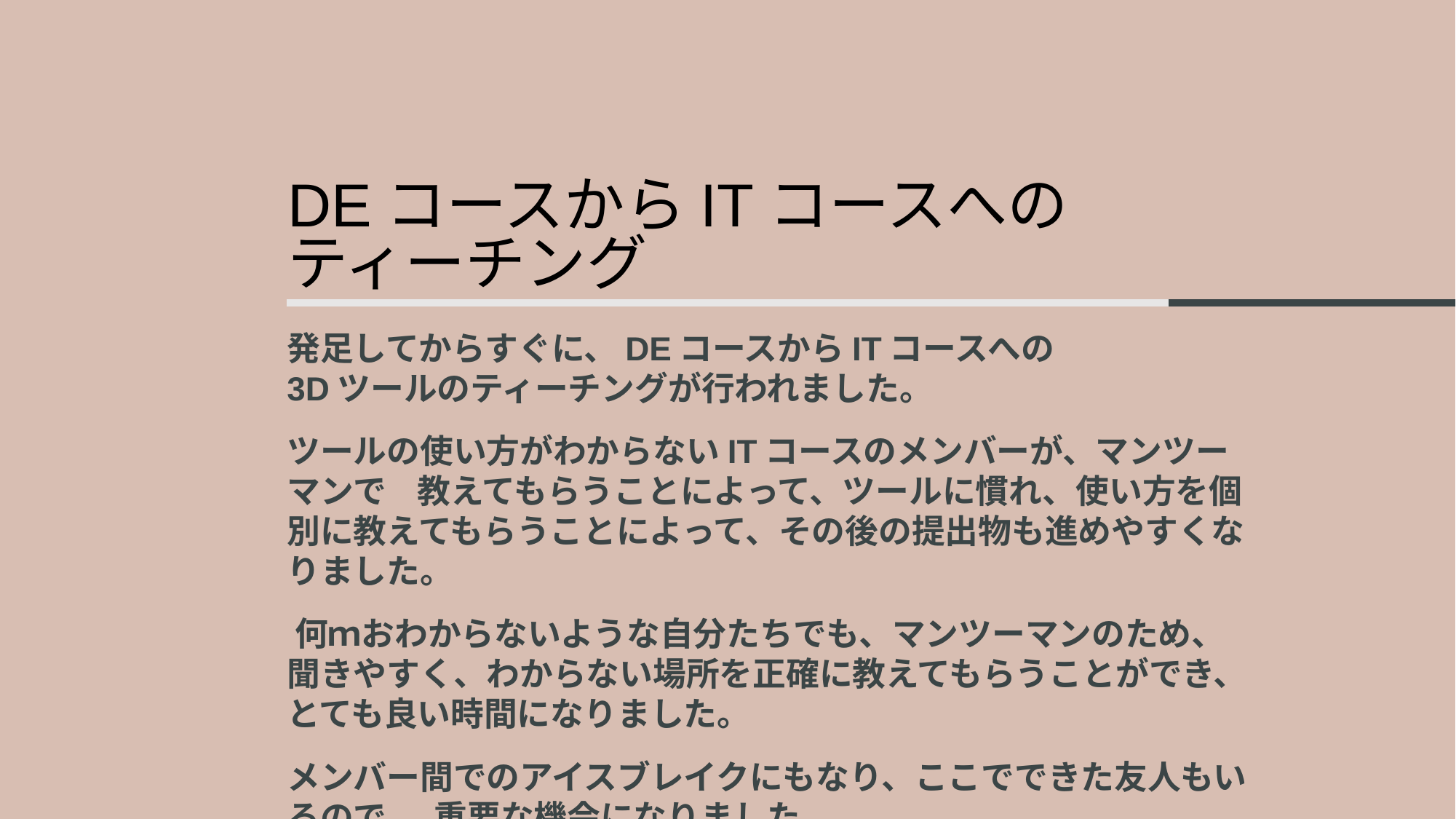

# DEコースからITコースへのティーチング
発足してからすぐに、DEコースからITコースへの
3Dツールのティーチングが行われました。
ツールの使い方がわからないITコースのメンバーが、マンツーマンで    教えてもらうことによって、ツールに慣れ、使い方を個別に教えてもらうことによって、その後の提出物も進めやすくなりました。
​何ｍおわからないような自分たちでも、マンツーマンのため、聞きやすく、わからない場所を正確に教えてもらうことができ、とても良い時間になりました。
メンバー間でのアイスブレイクにもなり、ここでできた友人もいるので、  重要な機会になりました。